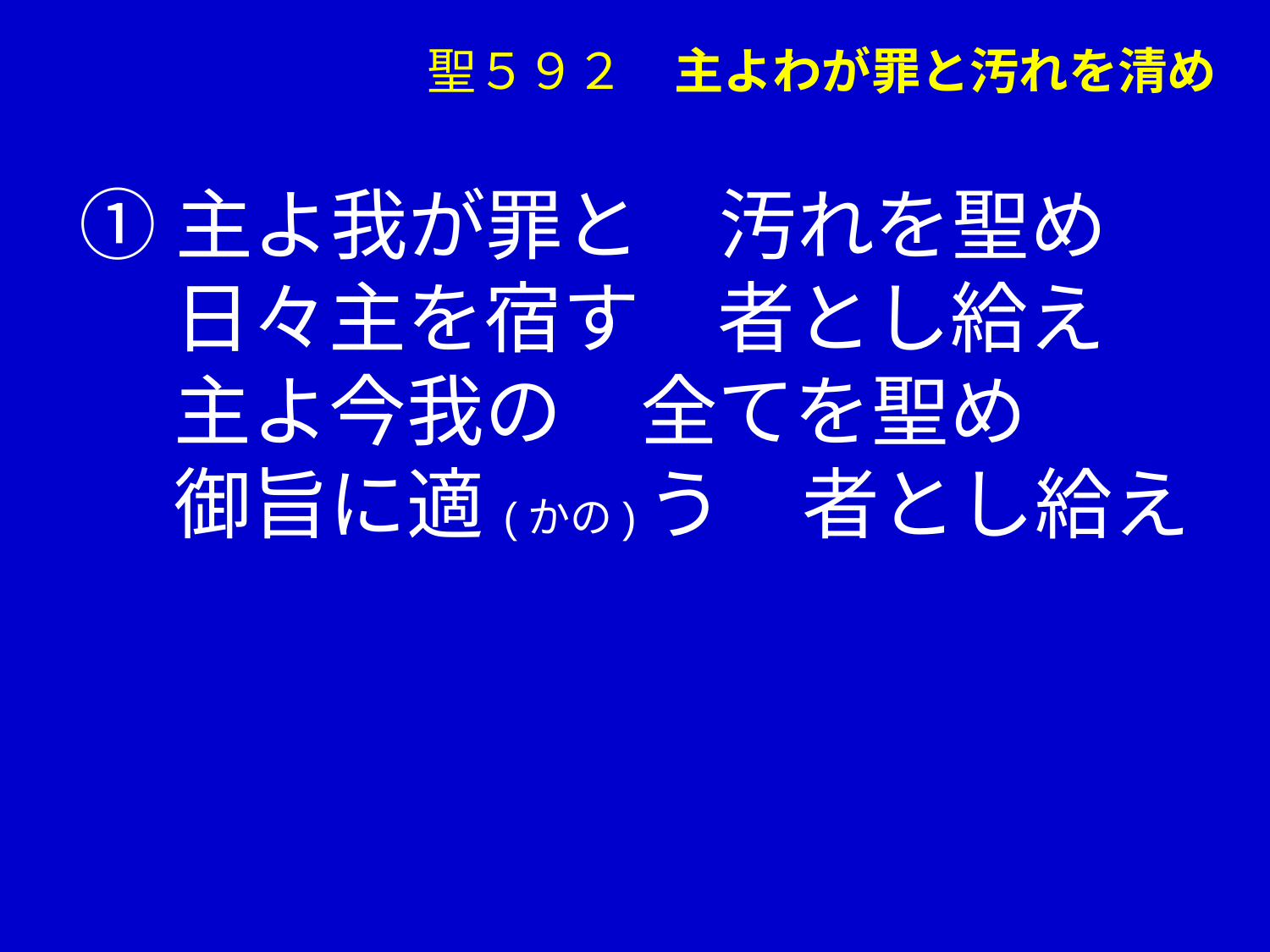

聖５９２　主よわが罪と汚れを清め
①主よ我が罪と　汚れを聖め
　 日々主を宿す　者とし給え
　 主よ今我の　全てを聖め
　 御旨に適(かの)う　者とし給え